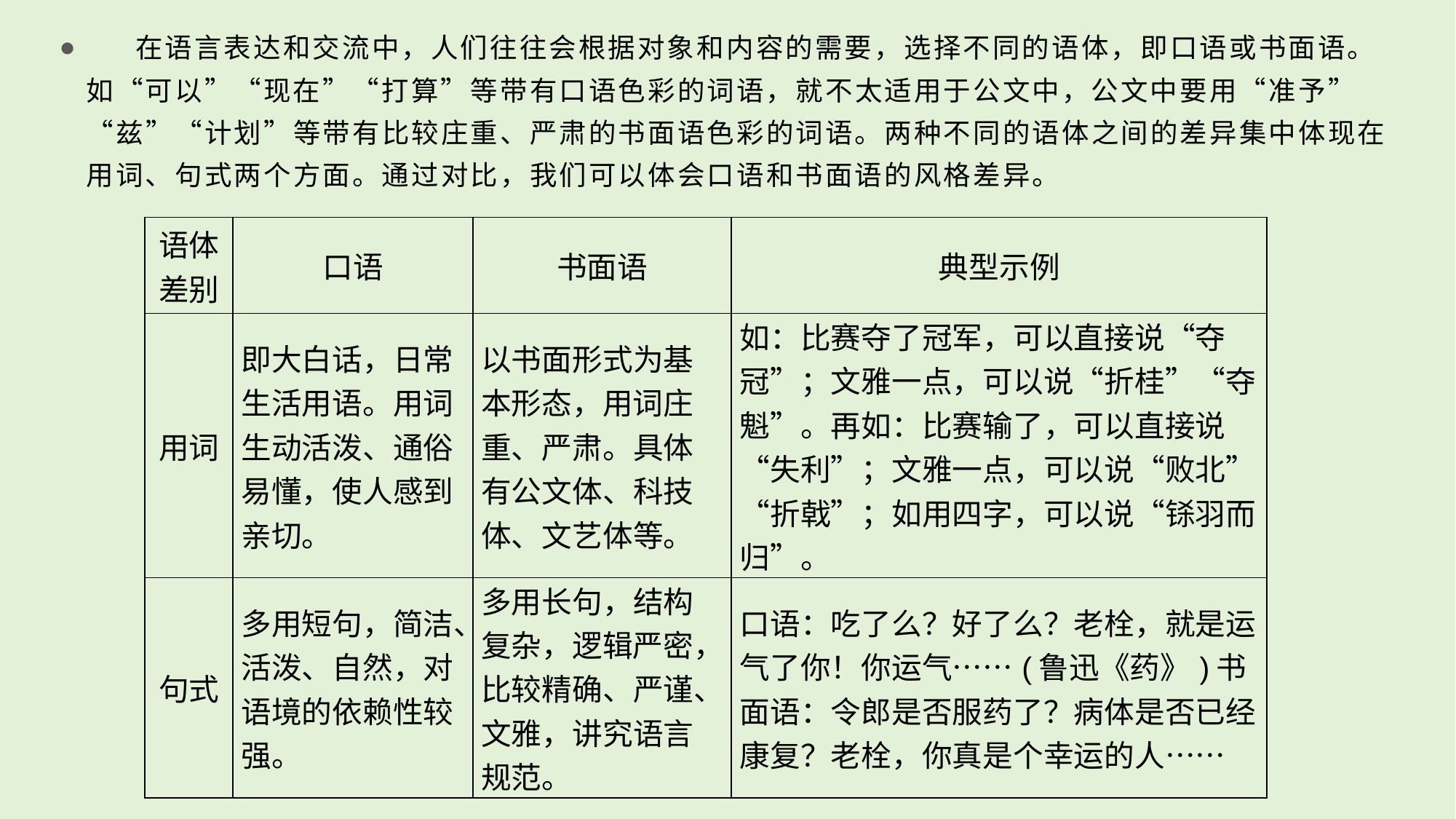

在语言表达和交流中，人们往往会根据对象和内容的需要，选择不同的语体，即口语或书面语。如“可以”“现在”“打算”等带有口语色彩的词语，就不太适用于公文中，公文中要用“准予”“兹”“计划”等带有比较庄重、严肃的书面语色彩的词语。两种不同的语体之间的差异集中体现在用词、句式两个方面。通过对比，我们可以体会口语和书面语的风格差异。
| 语体差别 | 口语 | 书面语 | 典型示例 |
| --- | --- | --- | --- |
| 用词 | 即大白话，日常生活用语。用词生动活泼、通俗易懂，使人感到亲切。 | 以书面形式为基本形态，用词庄重、严肃。具体有公文体、科技体、文艺体等。 | 如：比赛夺了冠军，可以直接说“夺冠”；文雅一点，可以说“折桂”“夺魁”。再如：比赛输了，可以直接说“失利”；文雅一点，可以说“败北”“折戟”；如用四字，可以说“铩羽而归”。 |
| 句式 | 多用短句，简洁、活泼、自然，对语境的依赖性较强。 | 多用长句，结构复杂，逻辑严密，比较精确、严谨、文雅，讲究语言规范。 | 口语：吃了么？好了么？老栓，就是运气了你！你运气……(鲁迅《药》)书面语：令郎是否服药了？病体是否已经康复？老栓，你真是个幸运的人…… |